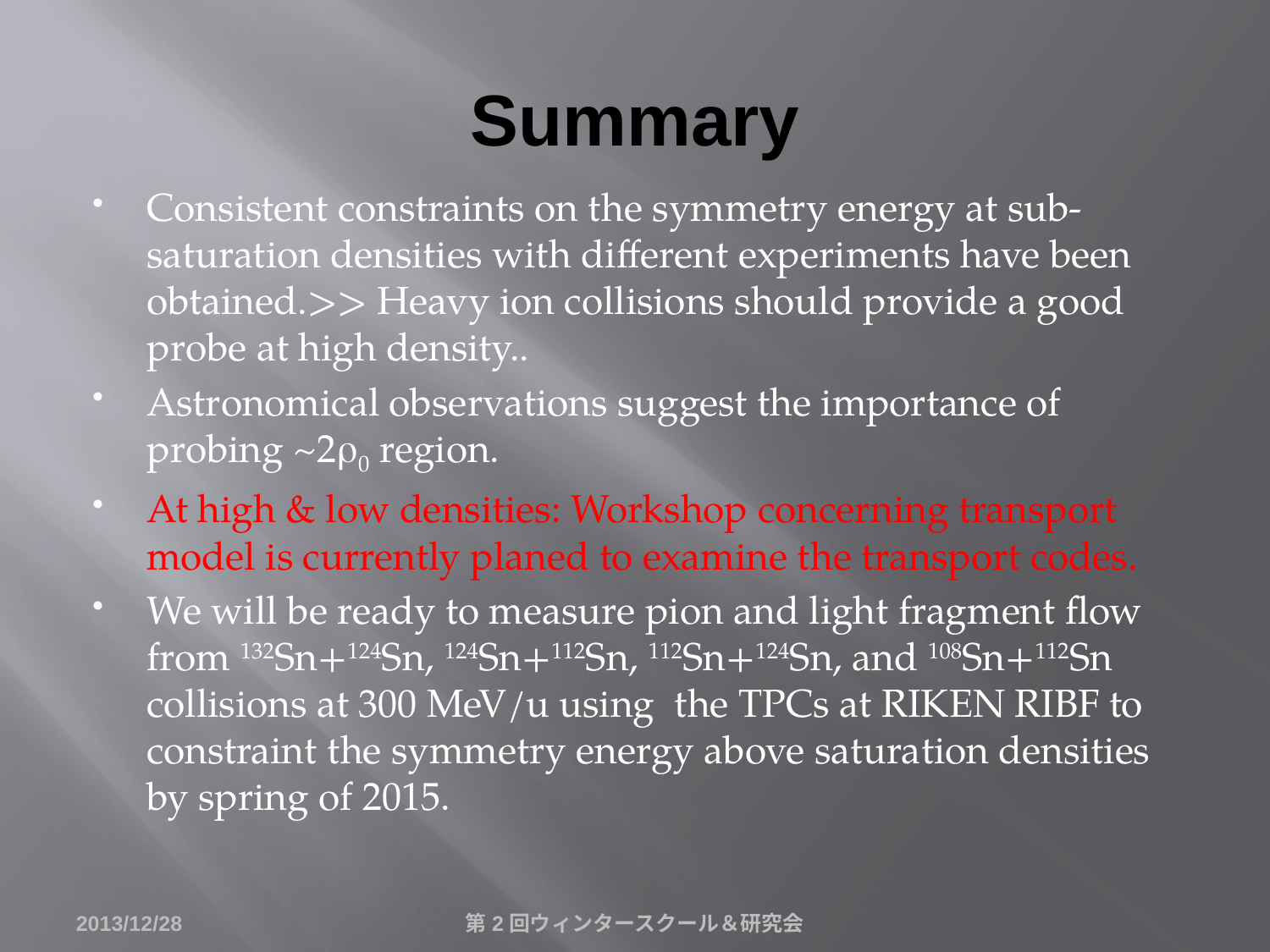

# Summary
Consistent constraints on the symmetry energy at sub-saturation densities with different experiments have been obtained.>> Heavy ion collisions should provide a good probe at high density..
Astronomical observations suggest the importance of probing ~2ρ0 region.
At high & low densities: Workshop concerning transport model is currently planed to examine the transport codes.
We will be ready to measure pion and light fragment flow from 132Sn+124Sn, 124Sn+112Sn, 112Sn+124Sn, and 108Sn+112Sn collisions at 300 MeV/u using  the TPCs at RIKEN RIBF to constraint the symmetry energy above saturation densities by spring of 2015.
2013/12/28
第2回ウィンタースクール＆研究会